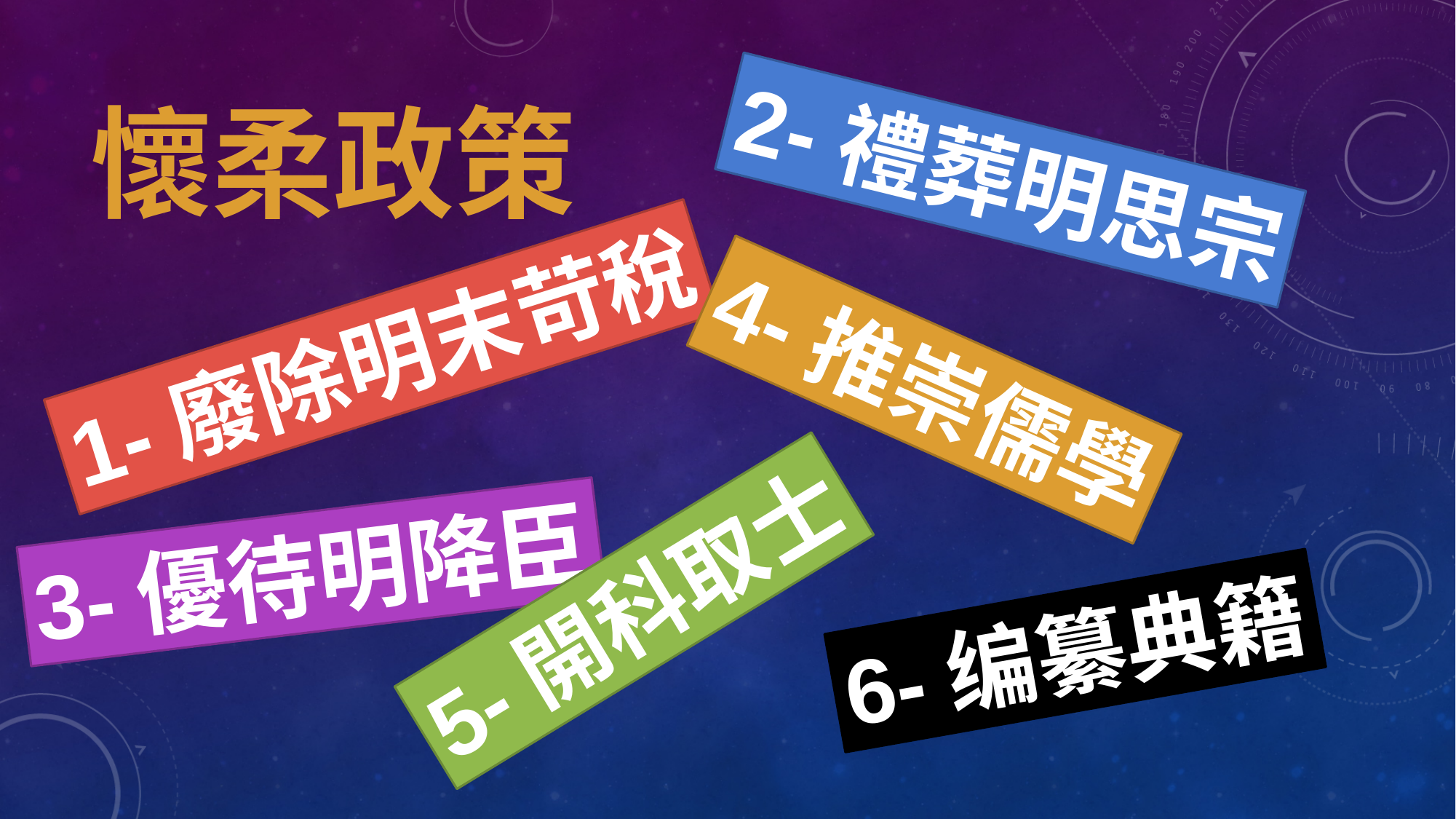

懷柔政策
2-禮葬明思宗
1-廢除明末苛稅
4-推崇儒學
3-優待明降臣
5-開科取士
6-编纂典籍